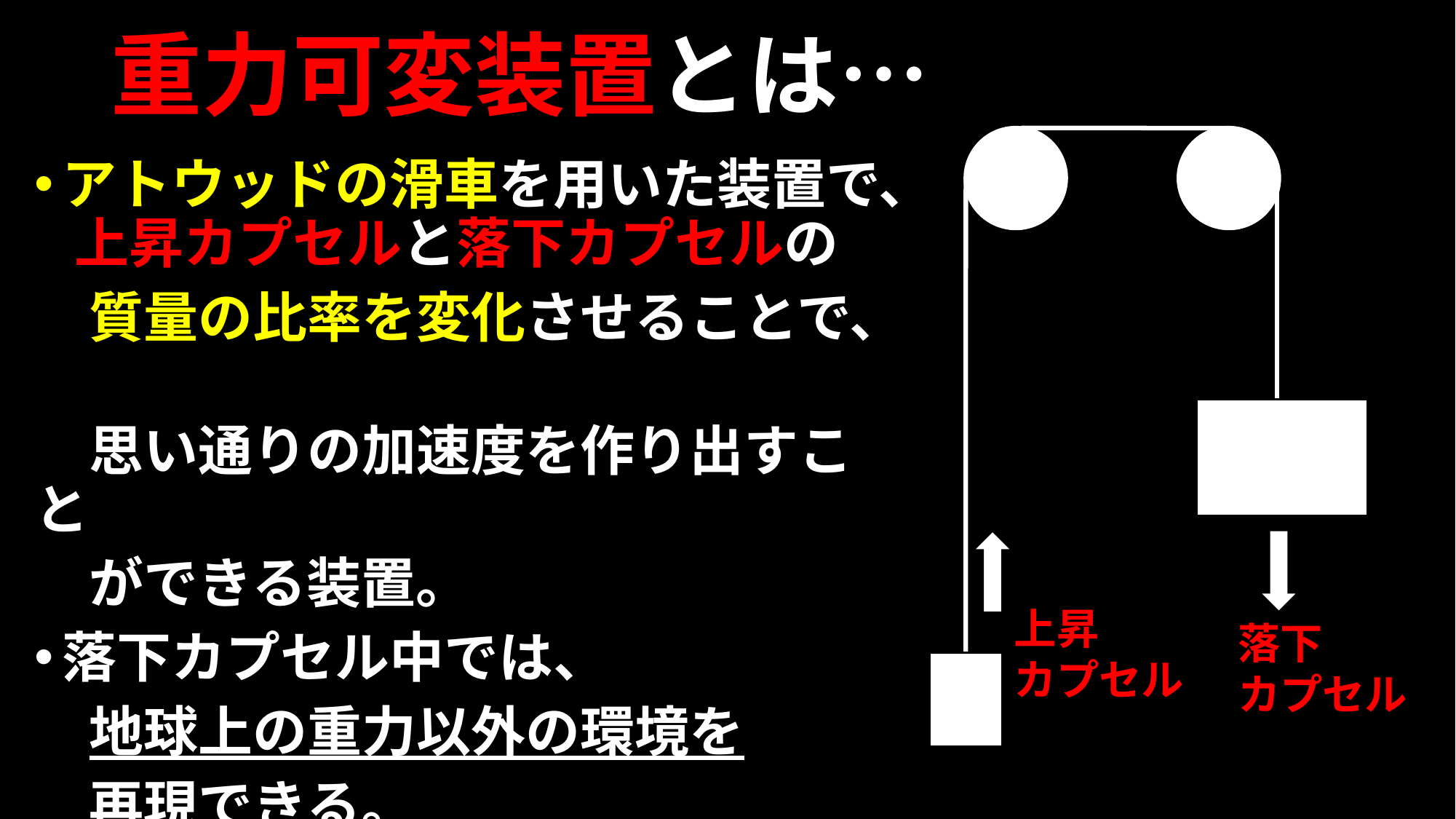

# 重力可変装置とは…

上昇
カプセル
落下
カプセル

アトウッドの滑車を用いた装置で、 上昇カプセルと落下カプセルの
　質量の比率を変化させることで、
　思い通りの加速度を作り出すこと
　ができる装置。
落下カプセル中では、
　地球上の重力以外の環境を
　再現できる。